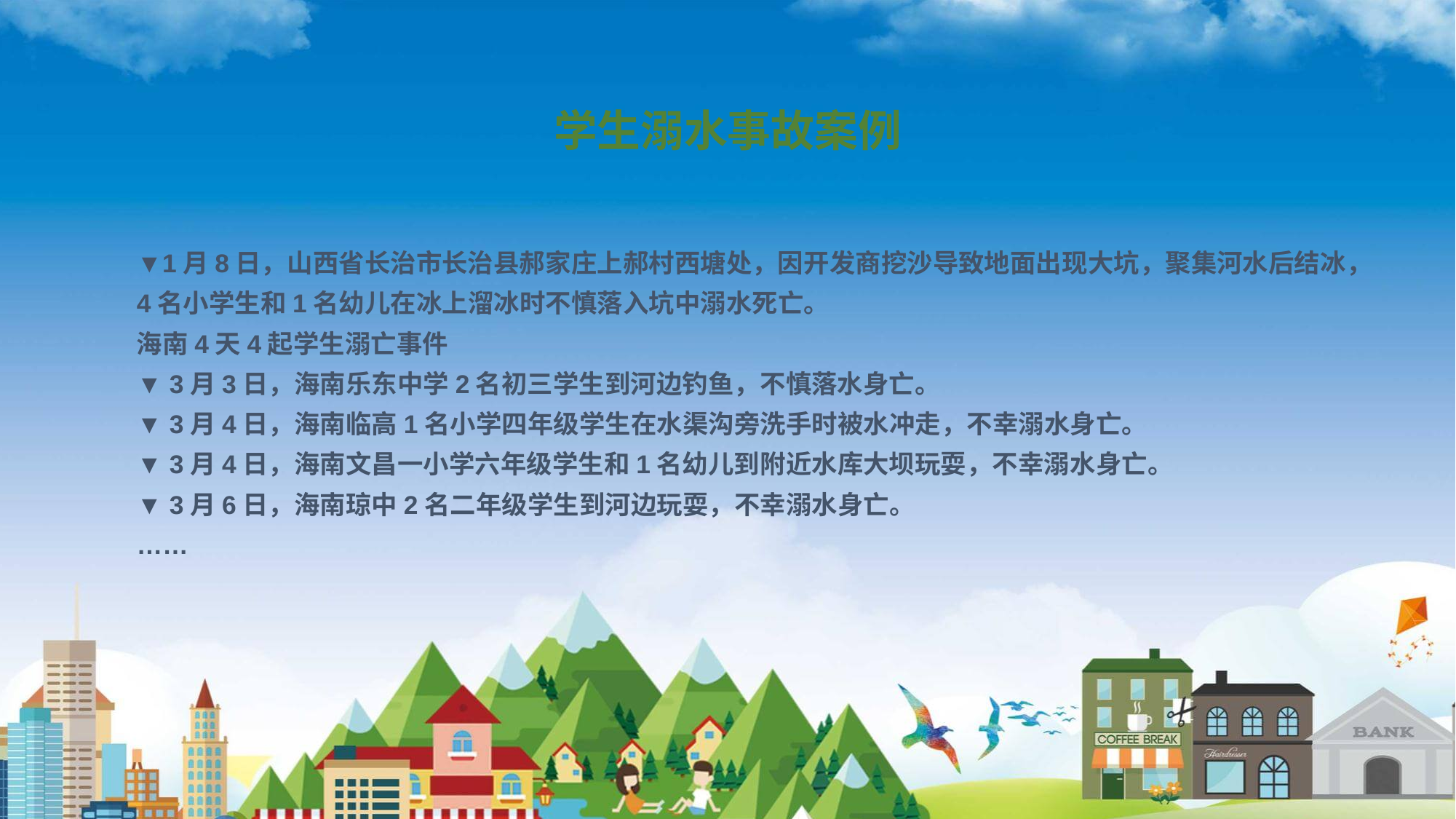

学生溺水事故案例
▼1月8日，山西省长治市长治县郝家庄上郝村西塘处，因开发商挖沙导致地面出现大坑，聚集河水后结冰，4名小学生和1名幼儿在冰上溜冰时不慎落入坑中溺水死亡。
海南4天4起学生溺亡事件
▼ 3月3日，海南乐东中学2名初三学生到河边钓鱼，不慎落水身亡。
▼ 3月4日，海南临高1名小学四年级学生在水渠沟旁洗手时被水冲走，不幸溺水身亡。
▼ 3月4日，海南文昌一小学六年级学生和1名幼儿到附近水库大坝玩耍，不幸溺水身亡。
▼ 3月6日，海南琼中2名二年级学生到河边玩耍，不幸溺水身亡。
……